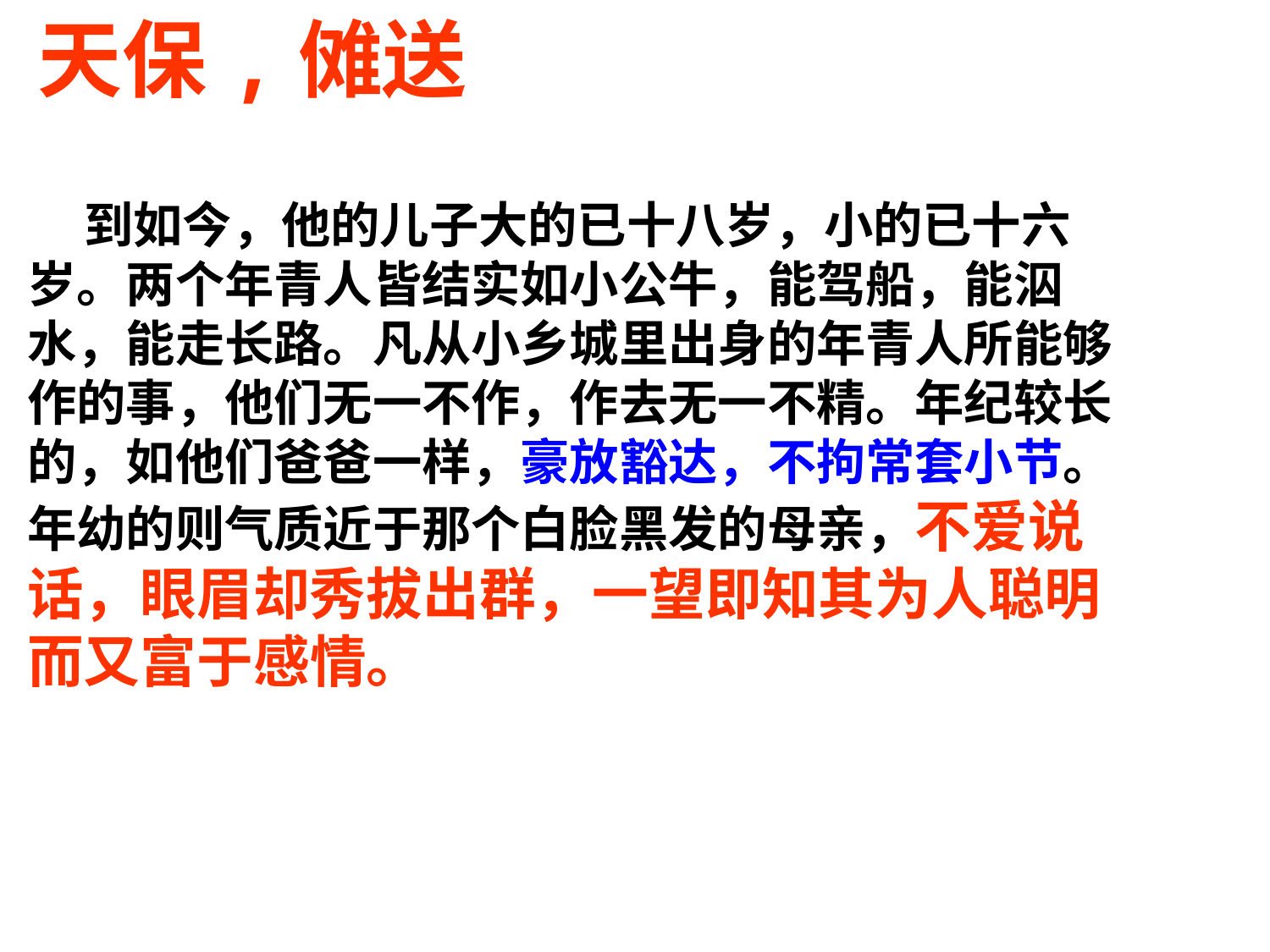

天保,傩送
    到如今，他的儿子大的已十八岁，小的已十六岁。两个年青人皆结实如小公牛，能驾船，能泅水，能走长路。凡从小乡城里出身的年青人所能够作的事，他们无一不作，作去无一不精。年纪较长的，如他们爸爸一样，豪放豁达，不拘常套小节。年幼的则气质近于那个白脸黑发的母亲，不爱说话，眼眉却秀拔出群，一望即知其为人聪明而又富于感情。